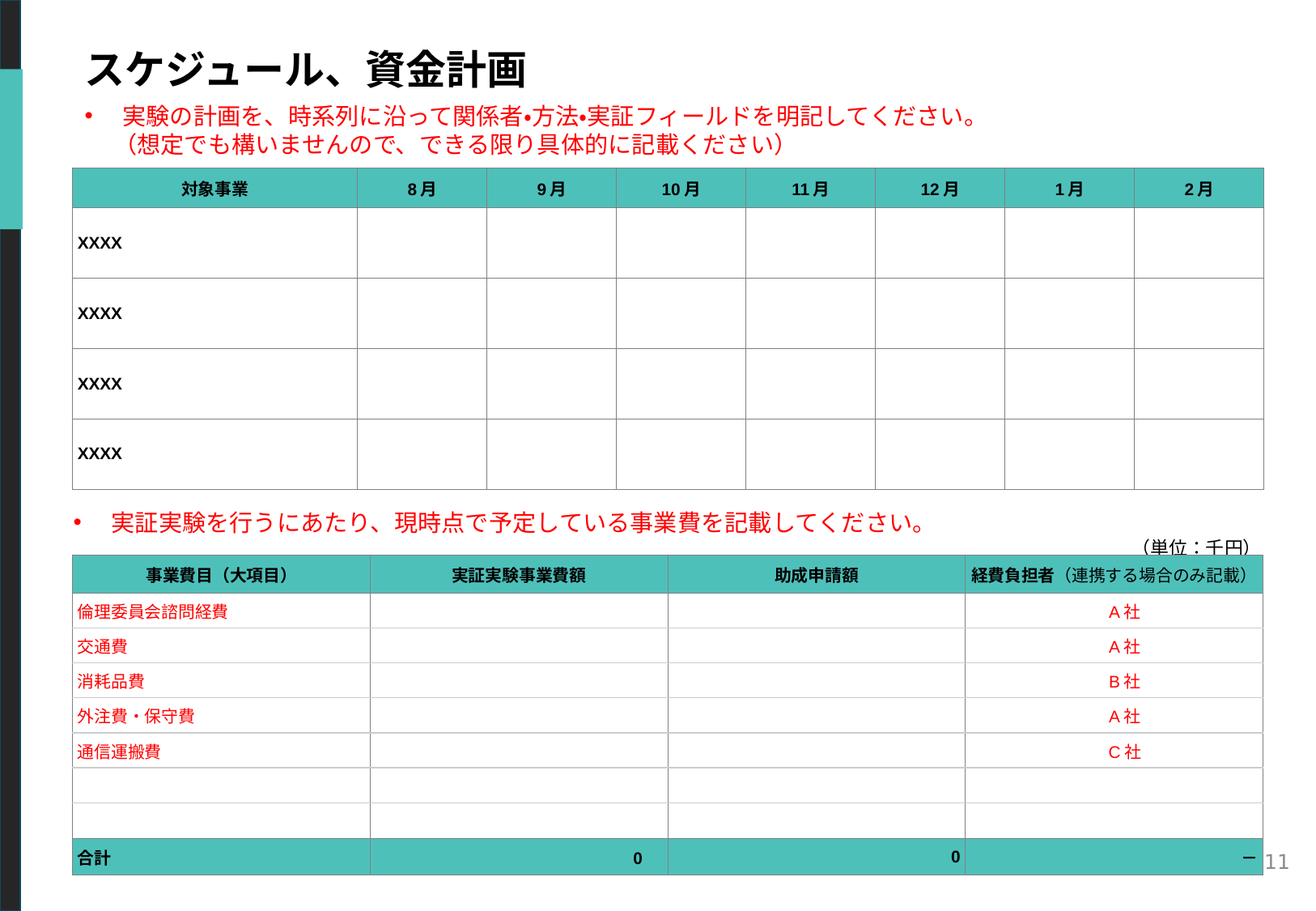

スケジュール、資金計画

実験の計画を、時系列に沿って関係者・方法・実証フィールドを明記してください。
　 （想定でも構いませんので、できる限り具体的に記載ください）
| 対象事業 | 8月 | 9月 | 10月 | 11月 | 12月 | 1月 | 2月 |
| --- | --- | --- | --- | --- | --- | --- | --- |
| XXXX |  |  |  |  |  |  |  |
| XXXX |  |  |  |  |  |  |  |
| XXXX |  |  |  |  |  |  |  |
| XXXX |  |  |  |  |  |  |  |
実証実験を行うにあたり、現時点で予定している事業費を記載してください。
| （単位：千円） |  |  |  |
| --- | --- | --- | --- |
| 事業費目（大項目） | 実証実験事業費額 | 助成申請額 | 経費負担者（連携する場合のみ記載） |
| 倫理委員会諮問経費 |  |  | A社 |
| 交通費 |  |  | A社 |
| 消耗品費 |  |  | B社 |
| 外注費・保守費 |  |  | A社 |
| 通信運搬費 |  |  | C社 |
|  |  |  |  |
|  |  |  |  |
| 合計 | 0 | 0 | － |
11